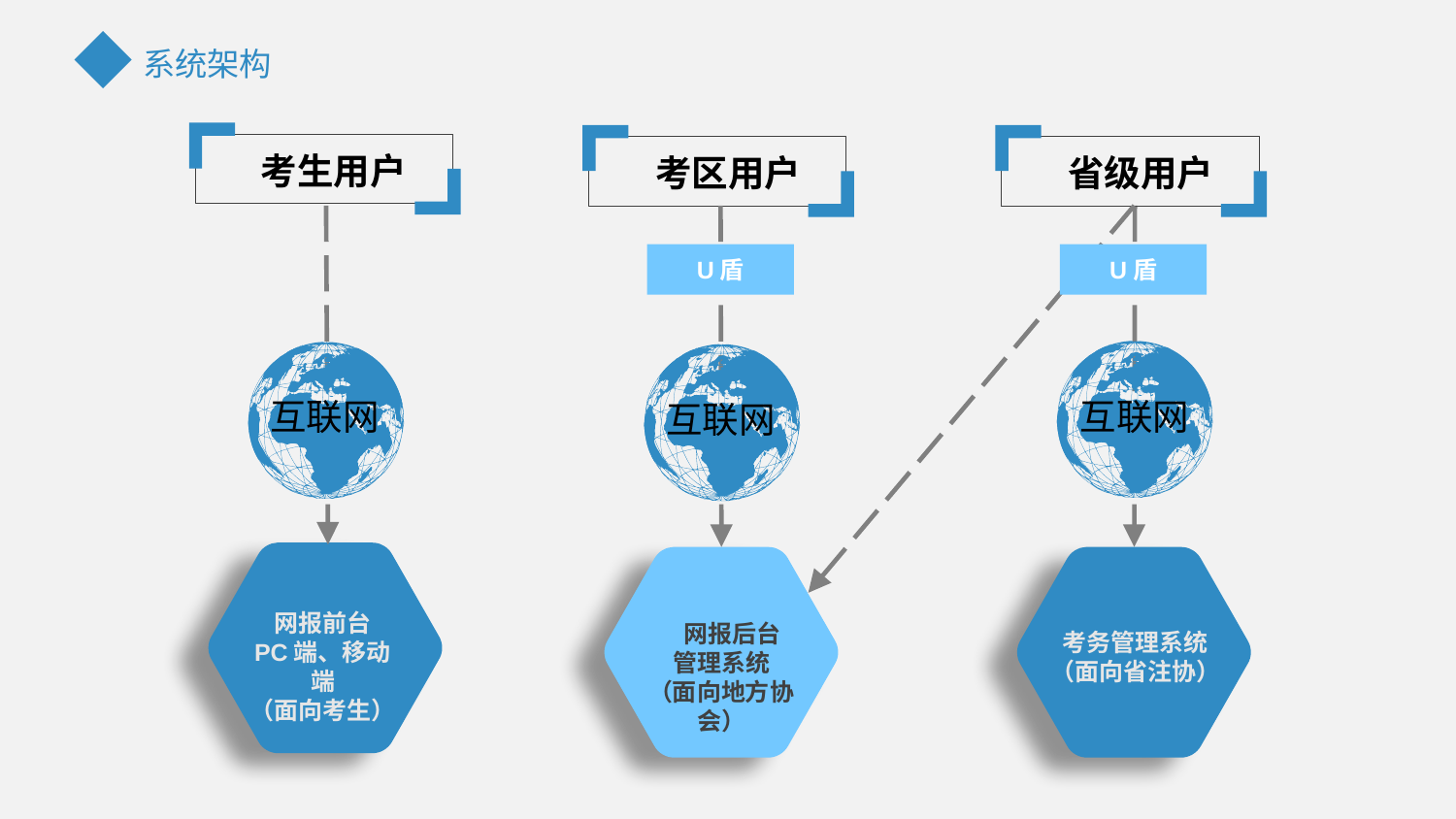

系统架构

考生用户
考区用户
省级用户

U盾
U盾

互联网
互联网
互联网

网报前台
PC端、移动端
（面向考生）
   网报后台
管理系统
（面向地方协会）
考务管理系统（面向省注协）